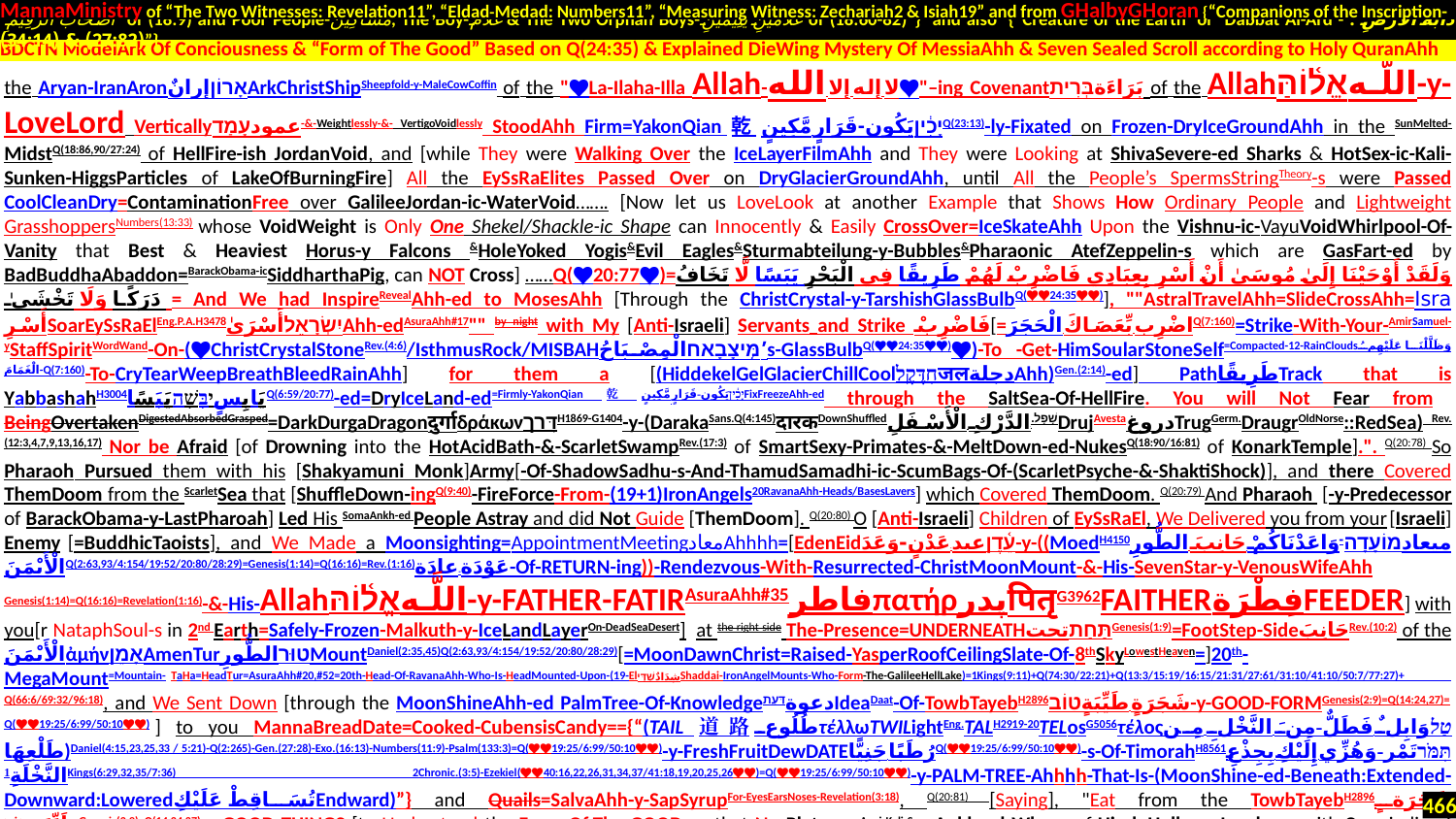

MannaMinistry of “The Two Witnesses: Revelation11”, “Eldad-Medad: Numbers11”, “Measuring Witness: Zechariah2 & Isiah19” and from GHalbyGHoran {“Companions of the Inscription-
 أَصْحَابَ الرَّقِيمِ  of (18:9) and Poor People-مَسَاكِينَ, The Boy-غُلَامُ & The Two Orphan Boys-غُلَامَيْنِ يَتِيمَيْنِ of (18:60-82)”}  and also  {“Creature of the Earth  or  Dabbat Al-Ard - دَابَّةُ الْأَرْضِ : (27:82) & (34:14)”}
.
the Aryan-IranAronאָרוֹןإرانٌArkChristShipSheepfold-y-MaleCowCoffin of the "♥La-Ilaha-Illa Allah-لا إله إلا الله♥"–ing Covenantبَرَاءَةבְּרִית of the Allahاللَّـهאֱל֫וֹהַּ-y-LoveLord Verticallyعمودעָמַד-&-Weightlessly-&- VertigoVoidlessly StoodAhh Firm=YakonQian乾יָכִ֔יןيَكُون-قَرَارٍ مَّكِينٍQ(23:13)-ly-Fixated on Frozen-DryIceGroundAhh in the SunMelted-MidstQ(18:86,90/27:24) of HellFire-ish JordanVoid, and [while They were Walking Over the IceLayerFilmAhh and They were Looking at ShivaSevere-ed Sharks & HotSex-ic-Kali-Sunken-HiggsParticles of LakeOfBurningFire] All the EySsRaElites Passed Over on DryGlacierGroundAhh, until All the People’s SpermsStringTheory-s were Passed CoolCleanDry=ContaminationFree over GalileeJordan-ic-WaterVoid……. [Now let us LoveLook at another Example that Shows How Ordinary People and Lightweight GrasshoppersNumbers(13:33) whose VoidWeight is Only One Shekel/Shackle-ic Shape can Innocently & Easily CrossOver=IceSkateAhh Upon the Vishnu-ic-VayuVoidWhirlpool-Of-Vanity that Best & Heaviest Horus-y Falcons &HoleYoked Yogis&Evil Eagles&Sturmabteilung-y-Bubbles&Pharaonic AtefZeppelin-s which are GasFart-ed by BadBuddhaAbaddon=BarackObama-icSiddharthaPig, can NOT Cross] ……Q(♥20:77♥)=وَلَقَدْ أَوْحَيْنَا إِلَىٰ مُوسَىٰ أَنْ أَسْرِ بِعِبَادِي فَاضْرِبْ لَهُمْ طَرِيقًا فِي الْبَحْرِ يَبَسًا لَّا تَخَافُ دَرَكًا وَلَا تَخْشَىٰ  = And We had InspireRevealAhh-ed to MosesAhh [Through the ChristCrystal-y-TarshishGlassBulbQ(♥♥24:35♥♥)], ""AstralTravelAhh=SlideCrossAhh=IsraأَسْرِSoarEySsRaElEng.P.A.H3478יִשְׂרָאֵלأَسْرَىٰAhh-edAsuraAhh#17"" by night with My [Anti-Israeli] Servants and Strike فَاضْرِبْ[=اضْرِب بِّعَصَاكَ الْحَجَرَQ(7:160)=Strike-With-Your-AmirSamuel-yStaffSpiritWordWand-On-(♥ChristCrystalStoneRev.(4:6)/IsthmusRock/MISBAHמּ֤יצָבָאחالْمِصْبَاحُ’s-GlassBulbQ(♥♥24:35♥♥)♥)-To -Get-HimSoularStoneSelf=Compacted-12-RainCloudsوَظَلَّلْنَا عَلَيْهِمُ الْغَمَامَ-Q(7:160)-To-CryTearWeepBreathBleedRainAhh] for them a [(HiddekelGelGlacierChillCoolחִדֶּקֶלजलدجلةAhh)Gen.(2:14)-ed] PathطَرِيقًاTrack that is YabbashahH3004يَابِسٍיַבָּשָׁהيَبَسًاQ(6:59/20:77)-ed=DryIceLand-ed=Firmly-YakonQian乾יָכִ֔יןيَكُون-قَرَارٍ مَّكِينٍFixFreezeAhh-ed through the SaltSea-Of-HellFire. You will Not Fear from BeingOvertakenDigestedAbsorbedGrasped=DarkDurgaDragonदुर्गाδράκωνדָּרַךH1869-G1404-y-(DarakaSans.Q(4:145)दारकDownShuffledשָׁפָל..الدَّرْكِ الْأَسْفَلِDrujAvestaدروغTrugGerm.DraugrOldNorse::RedSea) Rev.(12:3,4,7,9,13,16,17) Nor be Afraid [of Drowning into the HotAcidBath-&-ScarletSwampRev.(17:3) of SmartSexy-Primates-&-MeltDown-ed-NukesQ(18:90/16:81) of KonarkTemple].". Q(20:78) So Pharaoh Pursued them with his [Shakyamuni Monk]Army[-Of-ShadowSadhu-s-And-ThamudSamadhi-ic-ScumBags-Of-(ScarletPsyche-&-ShaktiShock)], and there Covered ThemDoom from the ScarletSea that [ShuffleDown-ingQ(9:40)-FireForce-From-(19+1)IronAngels20RavanaAhh-Heads/BasesLavers] which Covered ThemDoom. Q(20:79) And Pharaoh  [-y-Predecessor of BarackObama-y-LastPharoah] Led His SomaAnkh-ed People Astray and did Not Guide [ThemDoom]. Q(20:80) O [Anti-Israeli] Children of EySsRaEl, We Delivered you from your [Israeli] Enemy [=BuddhicTaoists], and We Made a Moonsighting=AppointmentMeetingمعادAhhhh=[EdenEidעֵ֫דֶןعید-عَدْنٍ-وَعَدَ-y-((MoedH4150میعادמוֹעָדָה-وَاعَدْنَاكُمْ جَانِبَ الطُّورِ الْأَيْمَنَQ(2:63,93/4:154/19:52/20:80/28:29)=Genesis(1:14)=Q(16:16)=Rev.(1:16)عَوْدَة-عادَة-Of-RETURN-ing))-Rendezvous-With-Resurrected-ChristMoonMount-&-His-SevenStar-y-VenousWifeAhh Genesis(1:14)=Q(16:16)=Revelation(1:16)-&-His-Allahاللَّـهאֱל֫וֹהַּ-y-FATHER-FATIRAsuraAhh#35فاطرπατήρپدرपितृG3962FAITHERفِطْرَةFEEDER] with you[r NataphSoul-s in 2nd Earth=Safely-Frozen-Malkuth-y-IceLandLayerOn-DeadSeaDesert]  at the right side The-Presence=UNDERNEATHתַּחַתتحتGenesis(1:9)=FootStep-SideجَانِبَRev.(10:2) of the الْأَيْمَنَἀμήνאָמֵןAmenTurטוּרالطُّورِMountDaniel(2:35,45)Q(2:63,93/4:154/19:52/20:80/28:29)[=MoonDawnChrist=Raised-YasperRoofCeilingSlate-Of-8thSkyLowestHeaven=]20th-MegaMount=Mountain-.TaHa=HeadTur=AsuraAhh#20,#52=20th-Head-Of-RavanaAhh-Who-Is-HeadMounted-Upon-(19-ElشِدَادٌשַׁדַּיShaddai-IronAngelMounts-Who-Form-The-GalileeHellLake)=1Kings(9:11)+Q(74:30/22:21)+Q(13:3/15:19/16:15/21:31/27:61/31:10/41:10/50:7/77:27)+   Q(66:6/69:32/96:18), and We Sent Down [through the MoonShineAhh-ed PalmTree-Of-KnowledgeدعوةדַּעַתIdeaDaat-Of-TowbTayebH2896شَجَرَةٍ طَيِّبَةٍטוֹב-y-GOOD-FORMGenesis(2:9)=Q(14:24,27)= Q(♥♥19:25/6:99/50:10♥♥).] to you MannaBreadDate=Cooked-CubensisCandy=={“(TAIL道路طُلُوعτέλλωTWILightEng.TALH2919-20TELosG5056τέλοςטַלوَابِلٌ فَطَلٌّ-مِنَ النَّخْلِ مِن طَلْعِهَا)Daniel(4:15,23,25,33 / 5:21)-Q(2:265)-Gen.(27:28)-Exo.(16:13)-Numbers(11:9)-Psalm(133:3)=Q(♥♥19:25/6:99/50:10♥♥)-y-FreshFruitDewDATEرُطَبًا جَنِيًّاQ(♥♥19:25/6:99/50:10♥♥)-s-Of-TimorahH8561תִּמֹּרتَمْر-وَهُزِّي إِلَيْكِ بِجِذْعِ النَّخْلَةِ1Kings(6:29,32,35/7:36) 2Chronic.(3:5)-Ezekiel(♥♥40:16,22,26,31,34,37/41:18,19,20,25,26♥♥)=Q(♥♥19:25/6:99/50:10♥♥)-y-PALM-TREE-Ahhhh-That-Is-(MoonShine-ed-Beneath:Extended-Downward:Loweredتُسَاقِطْ عَلَيْكِEndward)”} and Quails=SalvaAhh-y-SapSyrupFor-EyesEarsNoses-Revelation(3:18), Q(20:81) [Saying], "Eat from the TowbTayebH2896شَجَرَةٍ طَيِّبَةٍטוֹבGenesis(2:9)=Q(14:24,27)-y-GOOD THINGS [to Understand the Form-Of-The-GOOD so that No Plato or Agni-Kali-SomaAnkh-ed Whore of HinduHell can Load you with Crap in lie of TowbTayebH2896شَجَرَةٍ طَيِّبَةٍטוֹב-y-GOOD-FORMGenesis(2:9)=Q(14:24,27)] with which We have Provided you & do Not Transgress [in Eating the HolyHalalCooked MannaDateBreads That Are DropAhh-ed-Downward In Many BasketsMark(8:8)Mat.(14:20) as if
BDCTN ModelArk Of Conciousness & “Form of The Good” Based on Q(24:35) & Explained DieWing Mystery Of MessiaAhh & Seven Sealed Scroll according to Holy QuranAhh
466